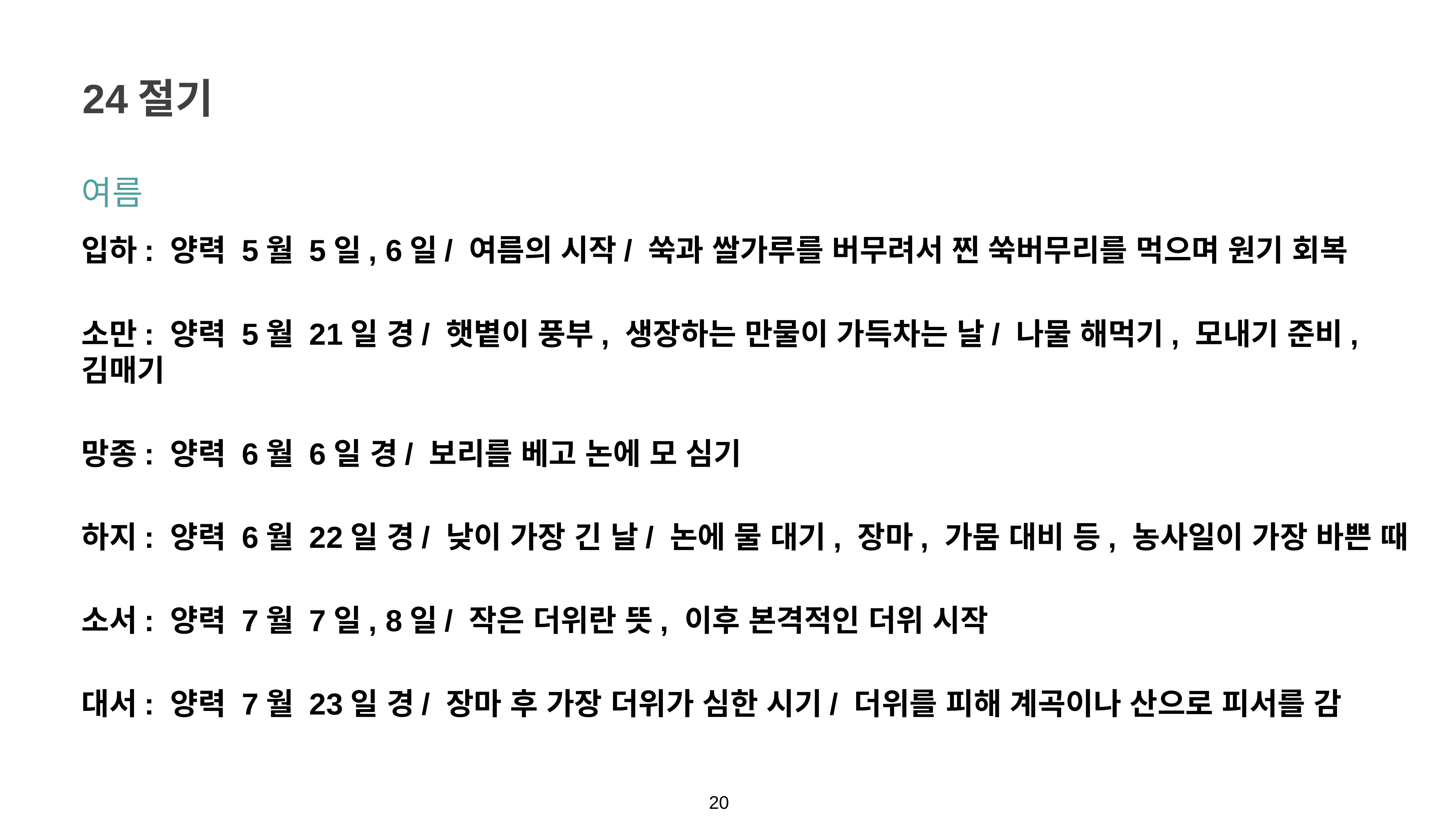

24절기
여름
입하: 양력 5월 5일, 6일/ 여름의 시작/ 쑥과 쌀가루를 버무려서 찐 쑥버무리를 먹으며 원기 회복

소만: 양력 5월 21일 경/ 햇볕이 풍부, 생장하는 만물이 가득차는 날/ 나물 해먹기, 모내기 준비, 김매기

망종: 양력 6월 6일 경/ 보리를 베고 논에 모 심기

하지: 양력 6월 22일 경/ 낮이 가장 긴 날/ 논에 물 대기, 장마, 가뭄 대비 등, 농사일이 가장 바쁜 때

소서: 양력 7월 7일, 8일/ 작은 더위란 뜻, 이후 본격적인 더위 시작

대서: 양력 7월 23일 경/ 장마 후 가장 더위가 심한 시기/ 더위를 피해 계곡이나 산으로 피서를 감
20